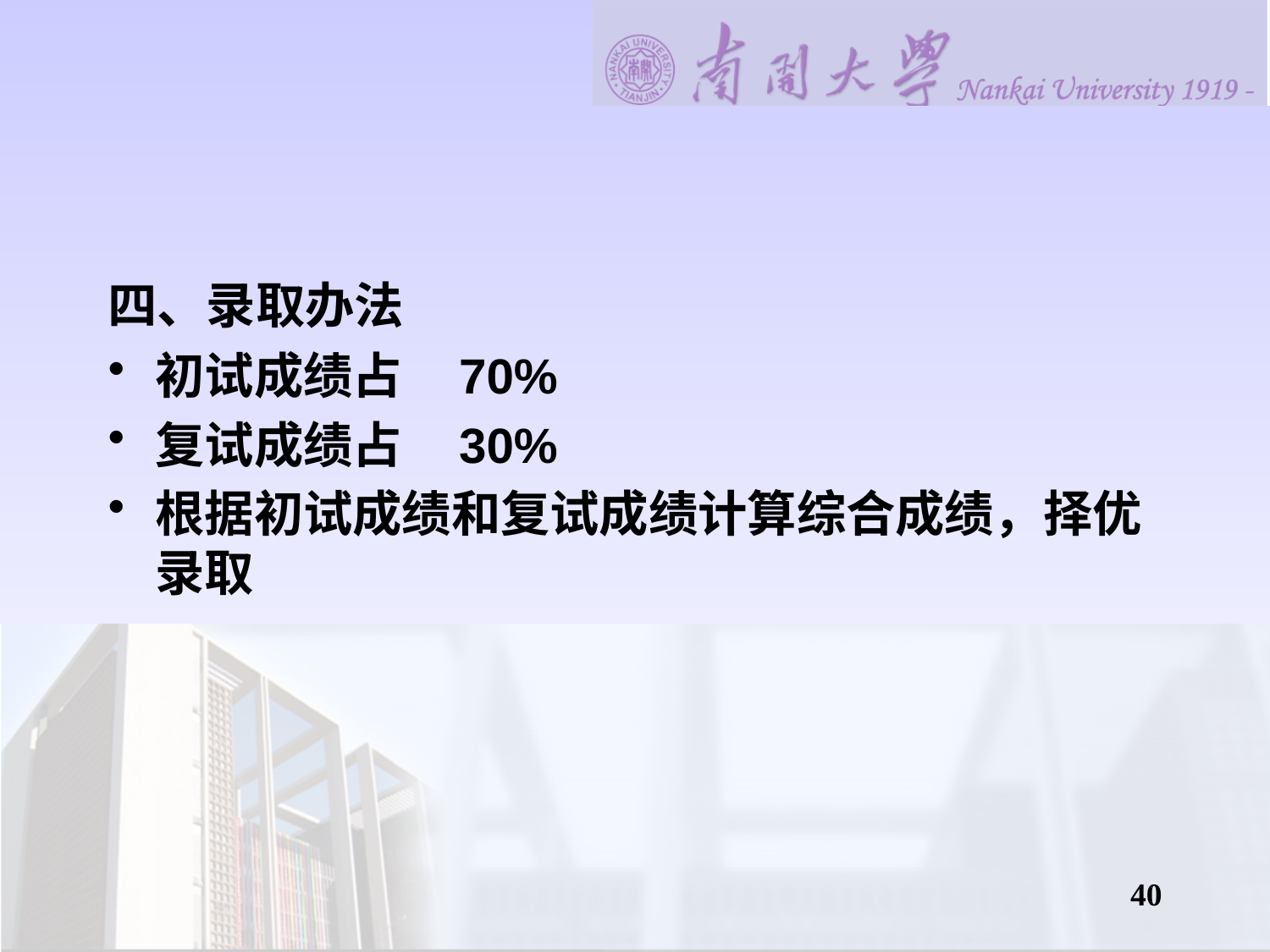

#
四、录取办法
初试成绩占    70%
复试成绩占    30%
根据初试成绩和复试成绩计算综合成绩，择优录取

40